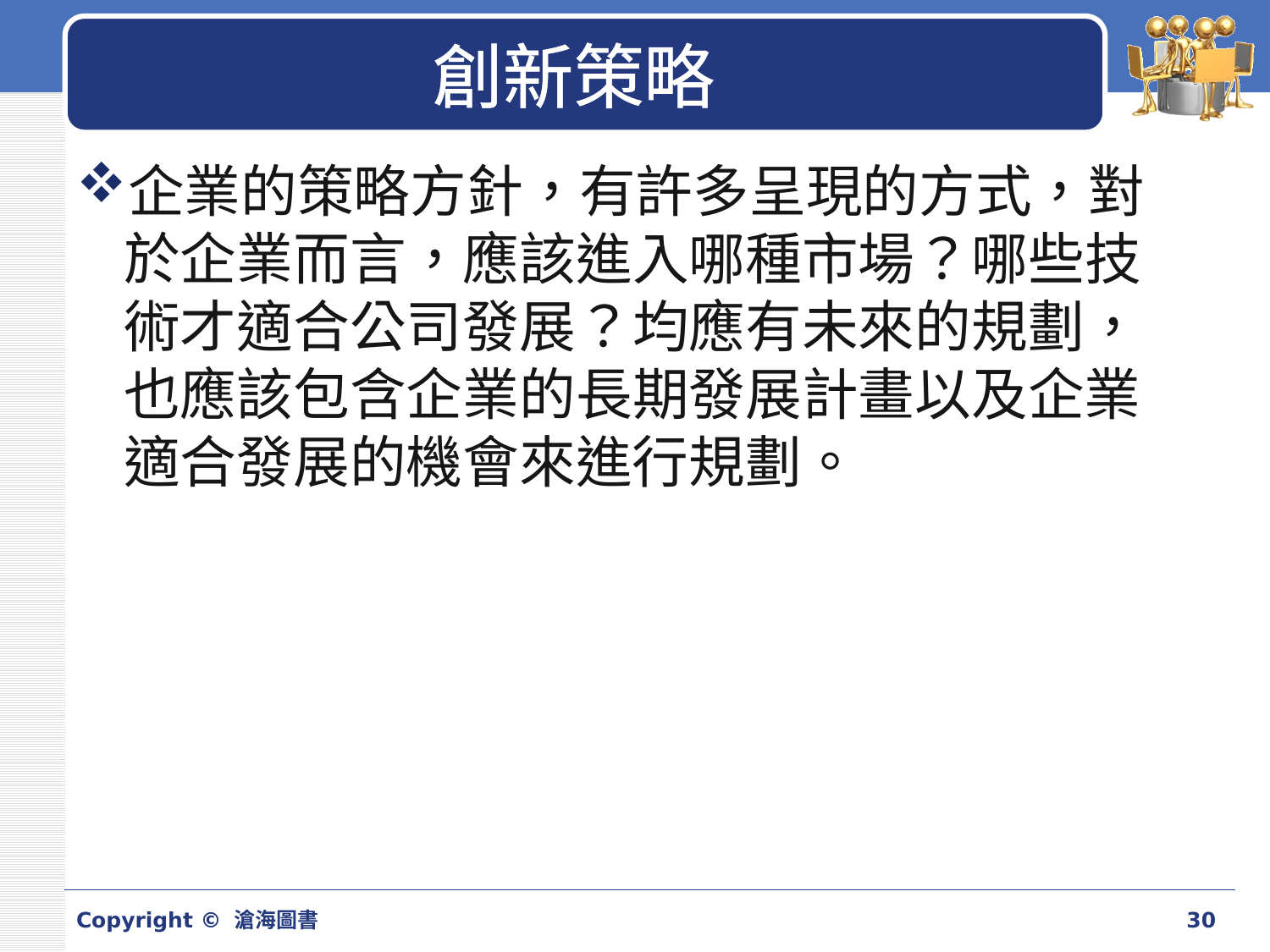

# 創新策略
企業的策略方針，有許多呈現的方式，對於企業而言，應該進入哪種市場？哪些技術才適合公司發展？均應有未來的規劃，也應該包含企業的長期發展計畫以及企業適合發展的機會來進行規劃。
Copyright © 滄海圖書
30